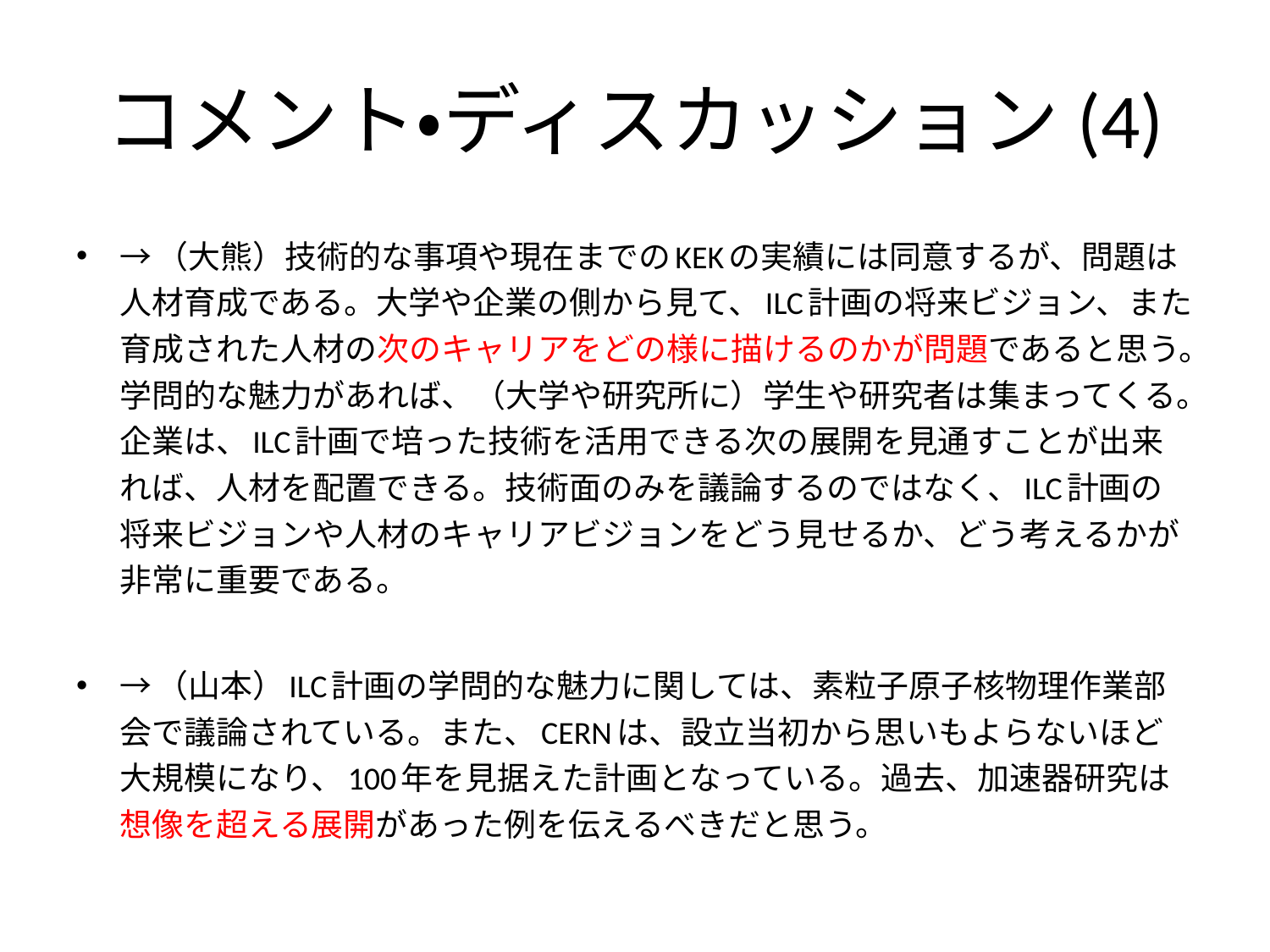

# コメント・ディスカッション(4)
→（大熊）技術的な事項や現在までのKEKの実績には同意するが、問題は人材育成である。大学や企業の側から見て、ILC計画の将来ビジョン、また育成された人材の次のキャリアをどの様に描けるのかが問題であると思う。学問的な魅力があれば、（大学や研究所に）学生や研究者は集まってくる。企業は、ILC計画で培った技術を活用できる次の展開を見通すことが出来れば、人材を配置できる。技術面のみを議論するのではなく、ILC計画の将来ビジョンや人材のキャリアビジョンをどう見せるか、どう考えるかが非常に重要である。

→（山本）ILC計画の学問的な魅力に関しては、素粒子原子核物理作業部会で議論されている。また、CERNは、設立当初から思いもよらないほど大規模になり、100年を見据えた計画となっている。過去、加速器研究は想像を超える展開があった例を伝えるべきだと思う。